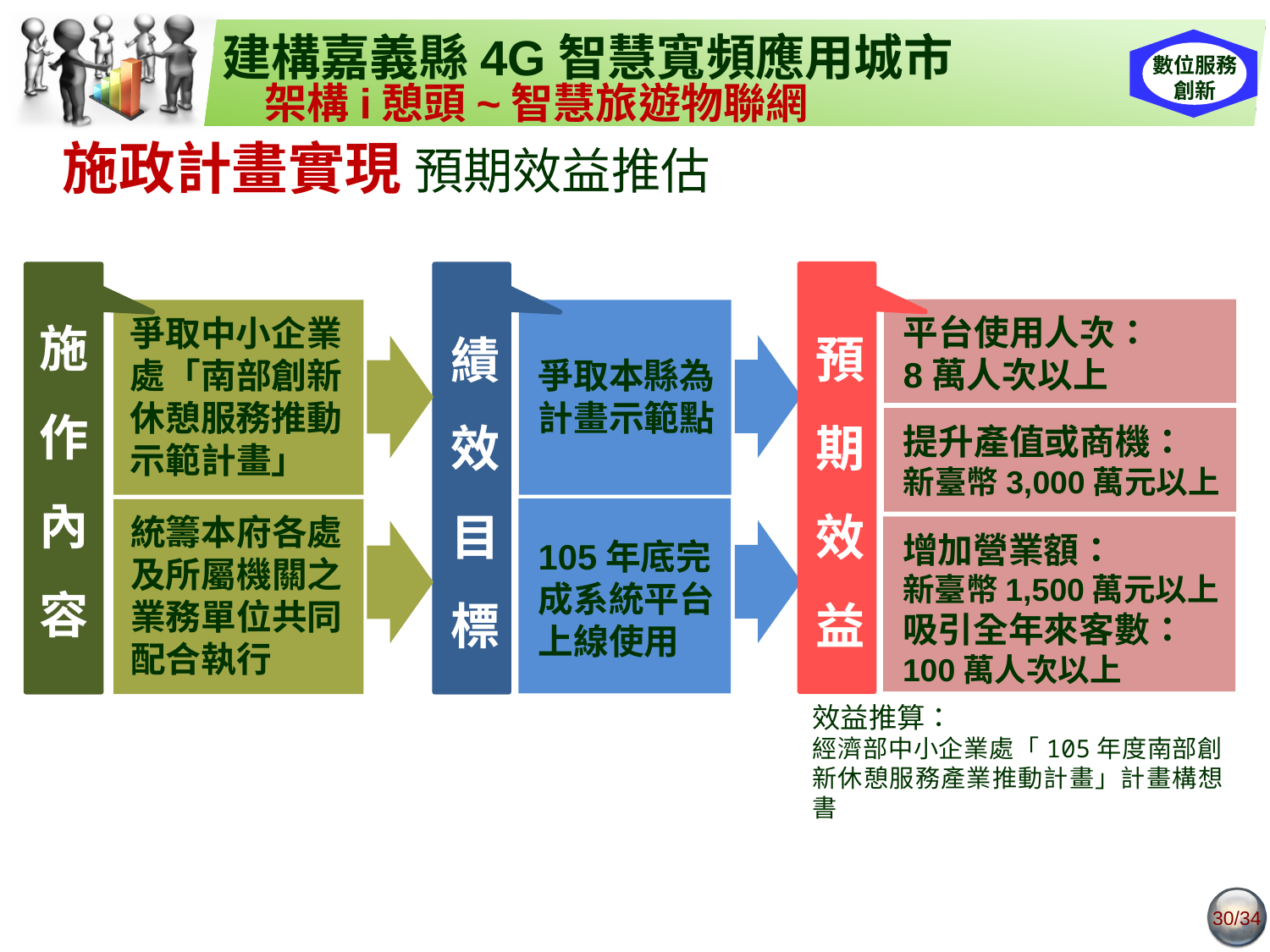

建構嘉義縣4G智慧寬頻應用城市
架構i憩頭~智慧旅遊物聯網

數位服務
創新
施政計畫實現 預期效益推估

平台使用人次：
8萬人次以上
爭取中小企業處「南部創新休憩服務推動示範計畫」

爭取本縣為計畫示範點
施

作

內

容
預

期

效

益
績

效

目

標

提升產值或商機：
新臺幣3,000萬元以上

統籌本府各處及所屬機關之業務單位共同配合執行
增加營業額：
新臺幣1,500萬元以上
吸引全年來客數：100萬人次以上
105年底完成系統平台上線使用

效益推算：
經濟部中小企業處「105年度南部創新休憩服務產業推動計畫」計畫構想書
30/34